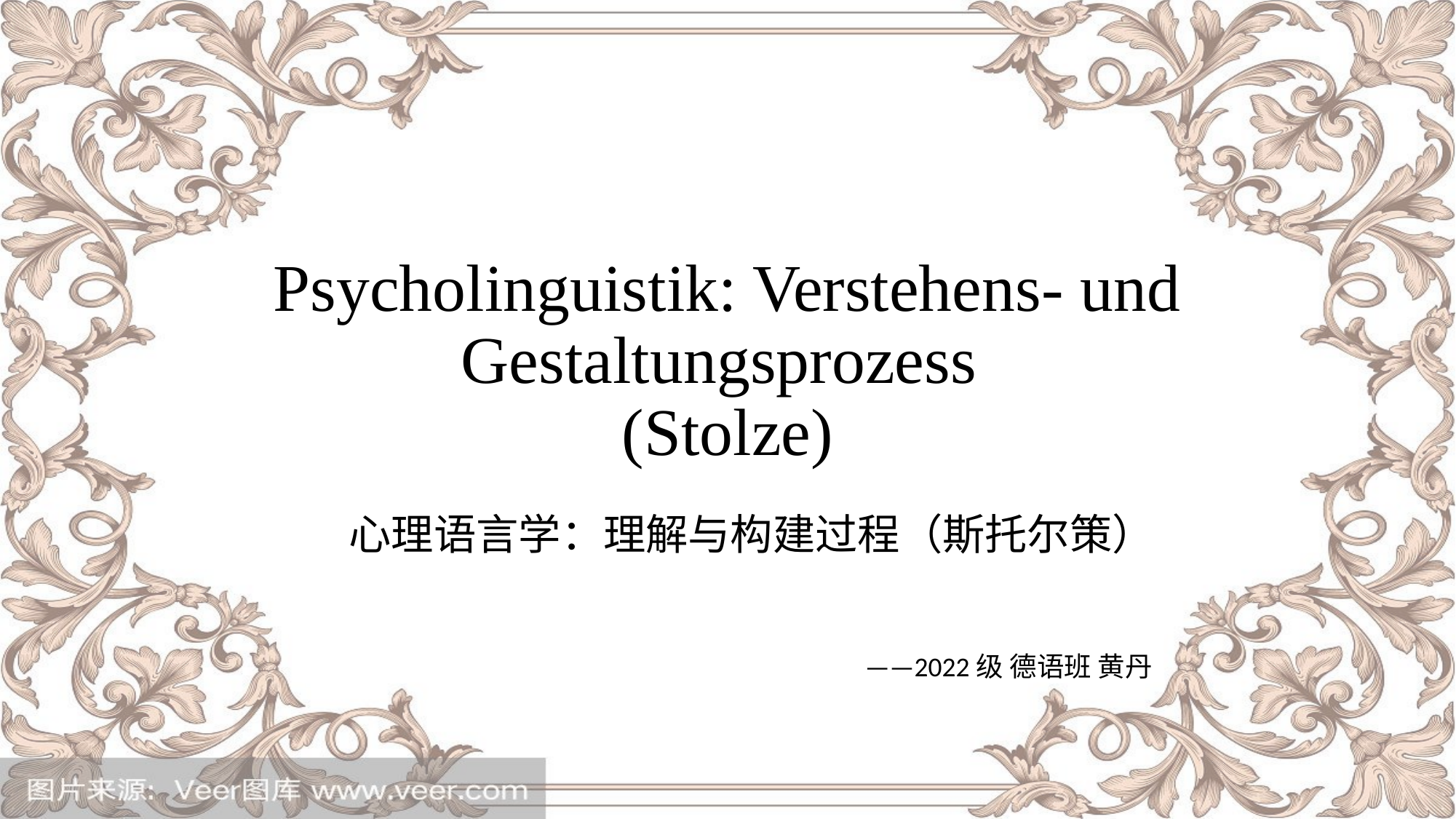

# Psycholinguistik: Verstehens- und Gestaltungsprozess (Stolze)
心理语言学：理解与构建过程（斯托尔策）
——2022级 德语班 黄丹